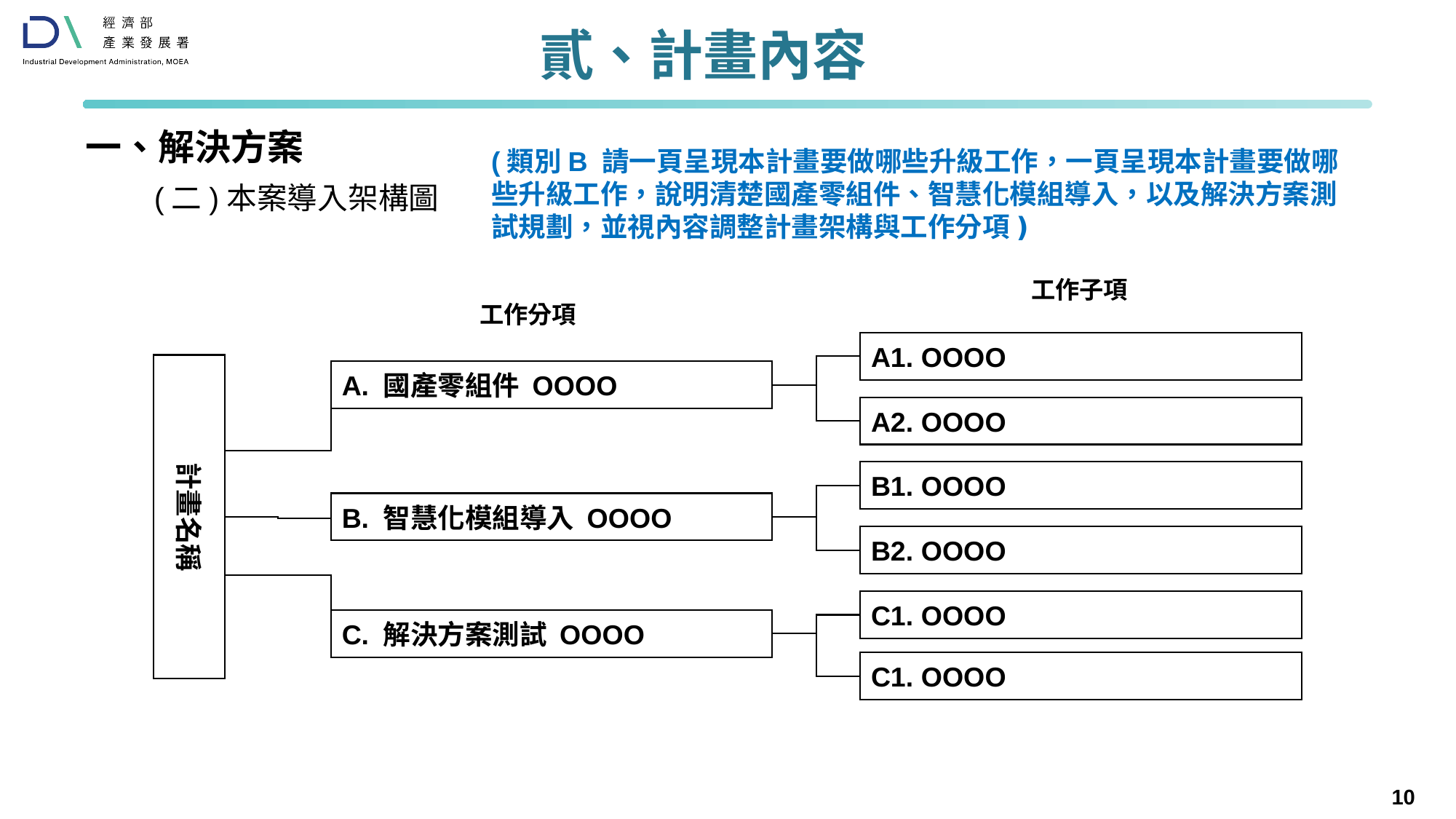

# 貳、計畫內容
一、解決方案
(類別B 請一頁呈現本計畫要做哪些升級工作，一頁呈現本計畫要做哪些升級工作，說明清楚國產零組件、智慧化模組導入，以及解決方案測試規劃，並視內容調整計畫架構與工作分項)
(二)本案導入架構圖
工作子項
工作分項
A1. OOOO
計畫名稱
A. 國產零組件 OOOO
A2. OOOO
B1. OOOO
B. 智慧化模組導入 OOOO
B2. OOOO
C1. OOOO
C. 解決方案測試 OOOO
C1. OOOO
10